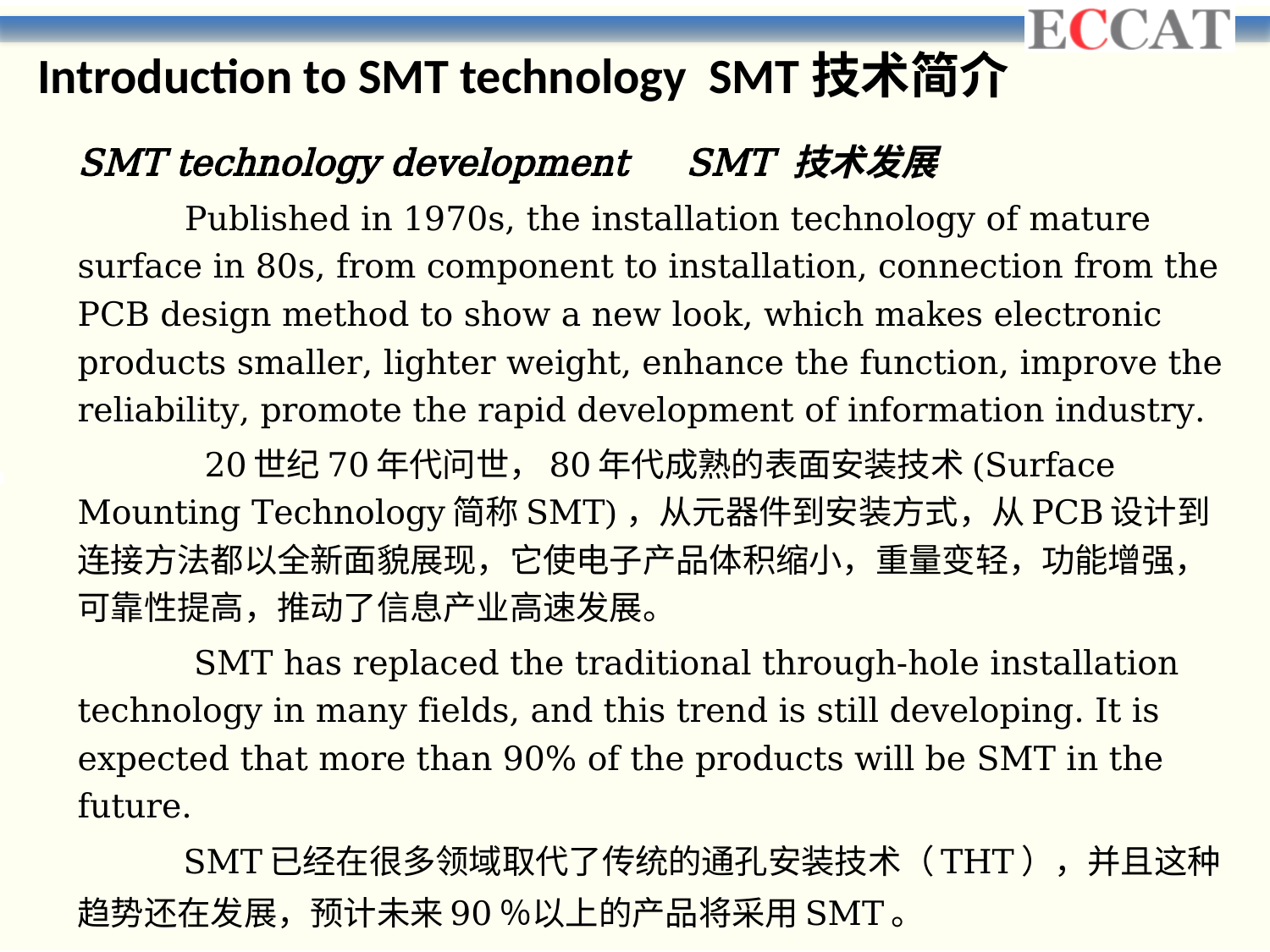

Introduction to SMT technology  SMT技术简介
SMT technology development     SMT 技术发展
           Published in 1970s, the installation technology of mature surface in 80s, from component to installation, connection from the PCB design method to show a new look, which makes electronic products smaller, lighter weight, enhance the function, improve the reliability, promote the rapid development of information industry.
            20世纪70年代问世，80年代成熟的表面安装技术(Surface Mounting Technology简称SMT)，从元器件到安装方式，从PCB设计到连接方法都以全新面貌展现，它使电子产品体积缩小，重量变轻，功能增强，可靠性提高，推动了信息产业高速发展。
           SMT has replaced the traditional through-hole installation technology in many fields, and this trend is still developing. It is expected that more than 90% of the products will be SMT in the future.
          SMT已经在很多领域取代了传统的通孔安装技术（THT），并且这种趋势还在发展，预计未来90％以上的产品将采用SMT。